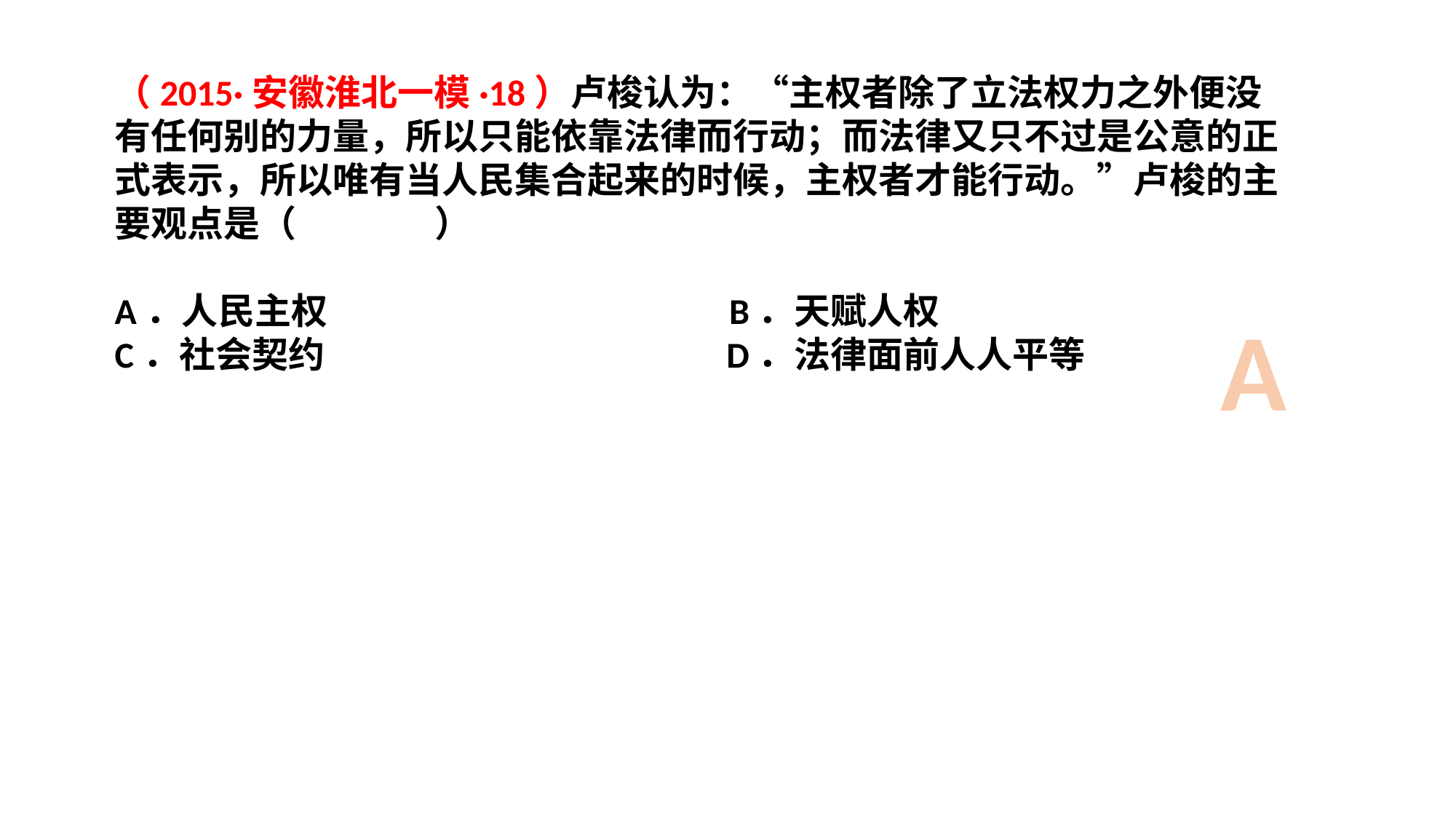

（2015·安徽淮北一模·18）卢梭认为：“主权者除了立法权力之外便没有任何别的力量，所以只能依靠法律而行动；而法律又只不过是公意的正式表示，所以唯有当人民集合起来的时候，主权者才能行动。”卢梭的主要观点是（　        　）

A．人民主权                                                B．天赋人权
C．社会契约                                                D．法律面前人人平等
A